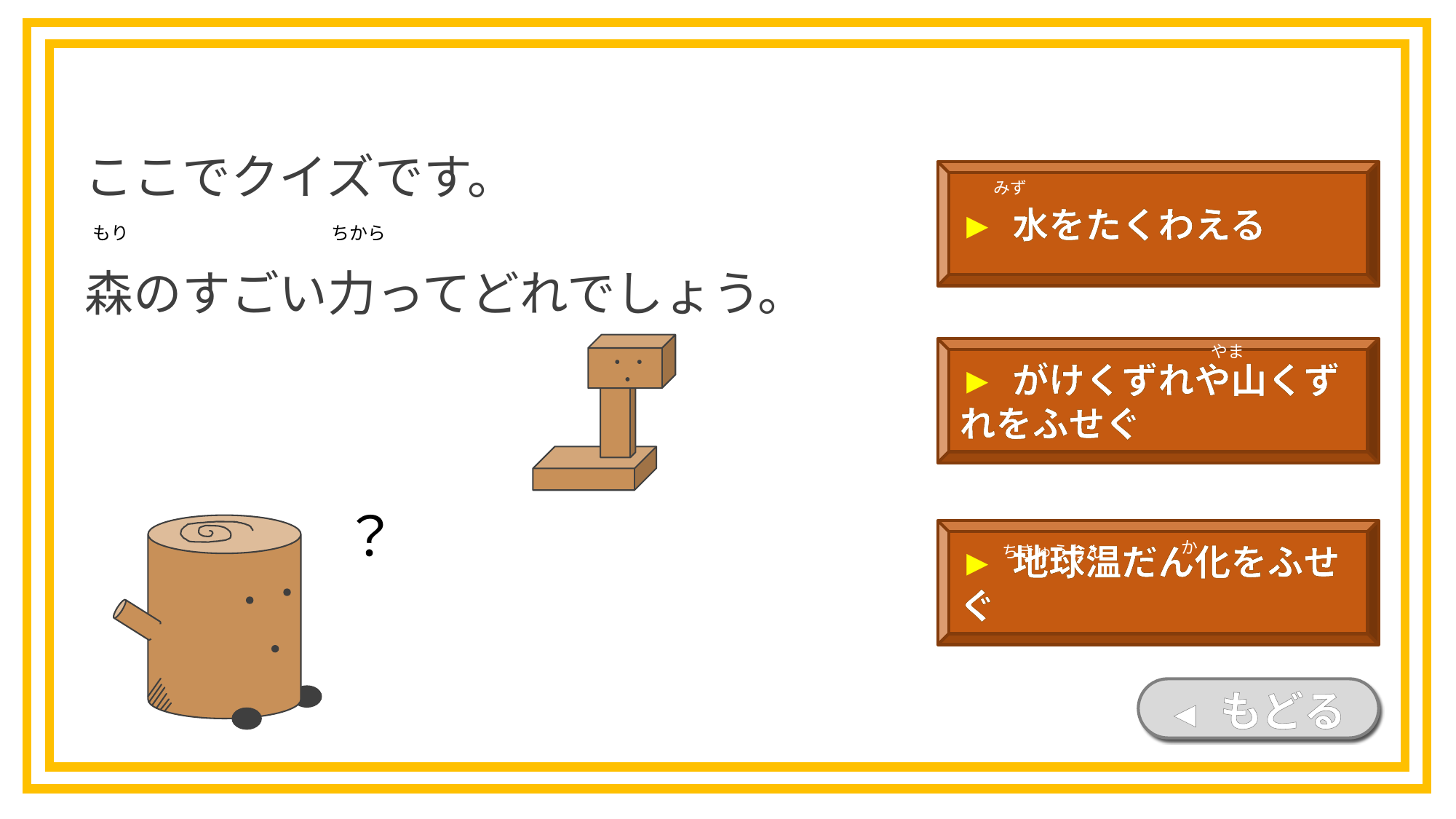

ここでクイズです。
森のすごい力ってどれでしょう。
► 水をたくわえる
みず
もり
ちから

やま
► がけくずれや山くずれをふせぐ
？

► 地球温だん化をふせぐ
か
ちきゅうおん
◄ もどる